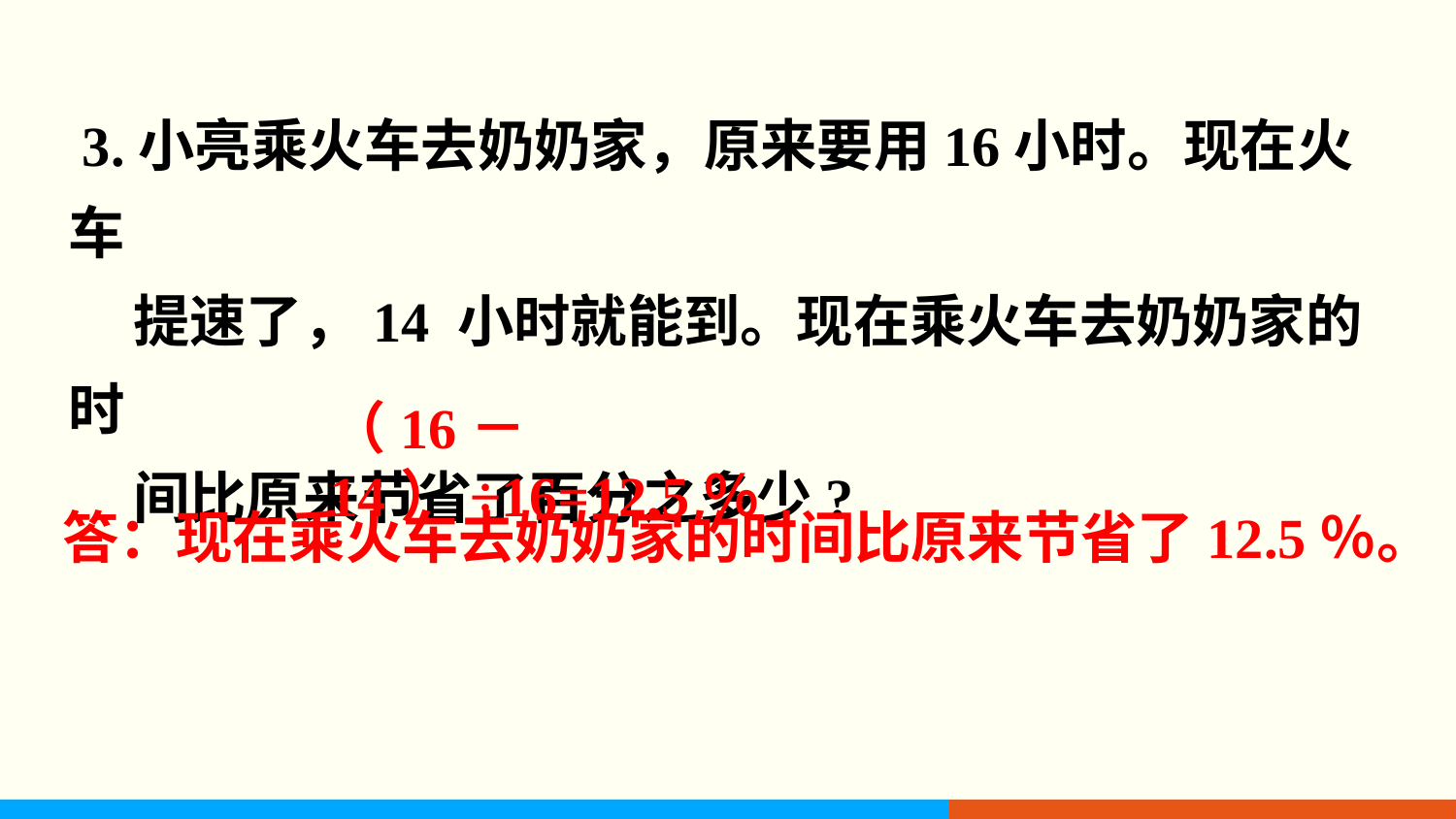

3.小亮乘火车去奶奶家，原来要用16小时。现在火车
    提速了，14 小时就能到。现在乘火车去奶奶家的时
    间比原来节省了百分之多少?
（16－14）÷16=12.5％
答：现在乘火车去奶奶家的时间比原来节省了12.5％。